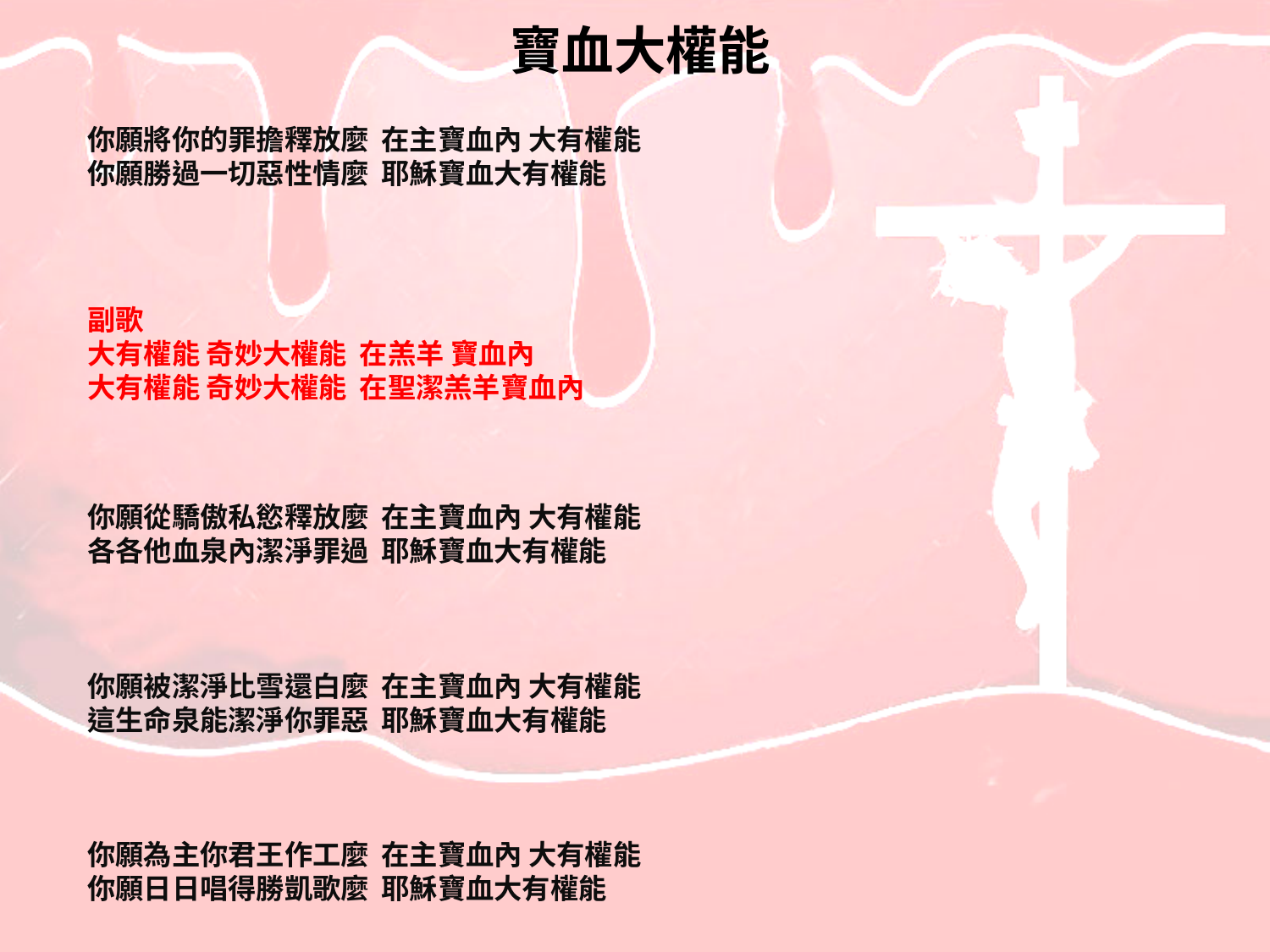

# 寶血大權能
你願將你的罪擔釋放麼  在主寶血內 大有權能
你願勝過一切惡性情麼  耶穌寶血大有權能

副歌
大有權能 奇妙大權能  在羔羊 寶血內
大有權能 奇妙大權能  在聖潔羔羊寶血內

你願從驕傲私慾釋放麼  在主寶血內 大有權能
各各他血泉內潔淨罪過  耶穌寶血大有權能
你願被潔淨比雪還白麼  在主寶血內 大有權能
這生命泉能潔淨你罪惡  耶穌寶血大有權能
你願為主你君王作工麼  在主寶血內 大有權能
你願日日唱得勝凱歌麼  耶穌寶血大有權能